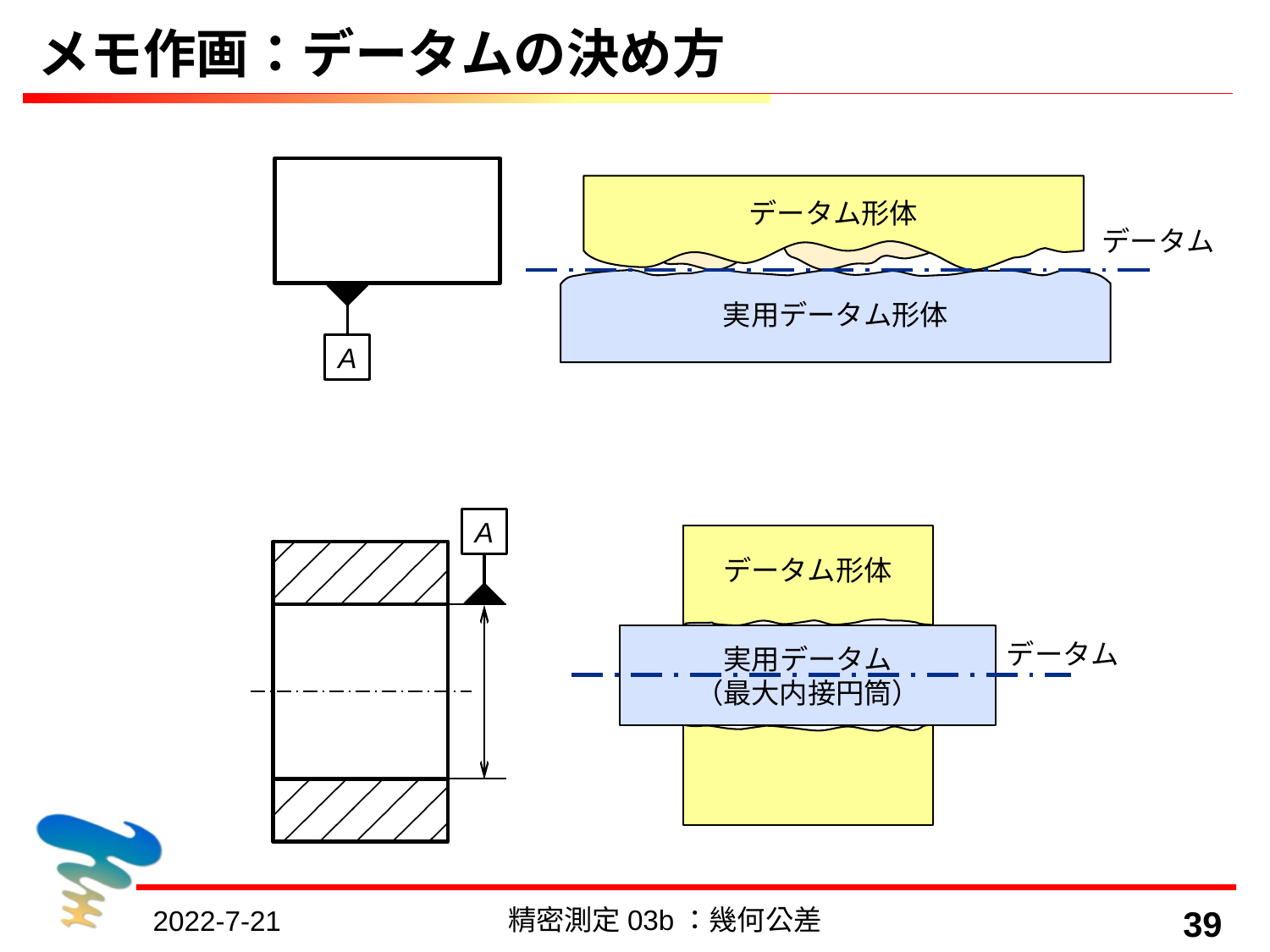

# メモ作画：データムの決め方

A

データム形体

データム

実用データム形体

A

データム形体

実用データム
（最大内接円筒）
データム
精密測定03b：幾何公差
39
2022-7-21